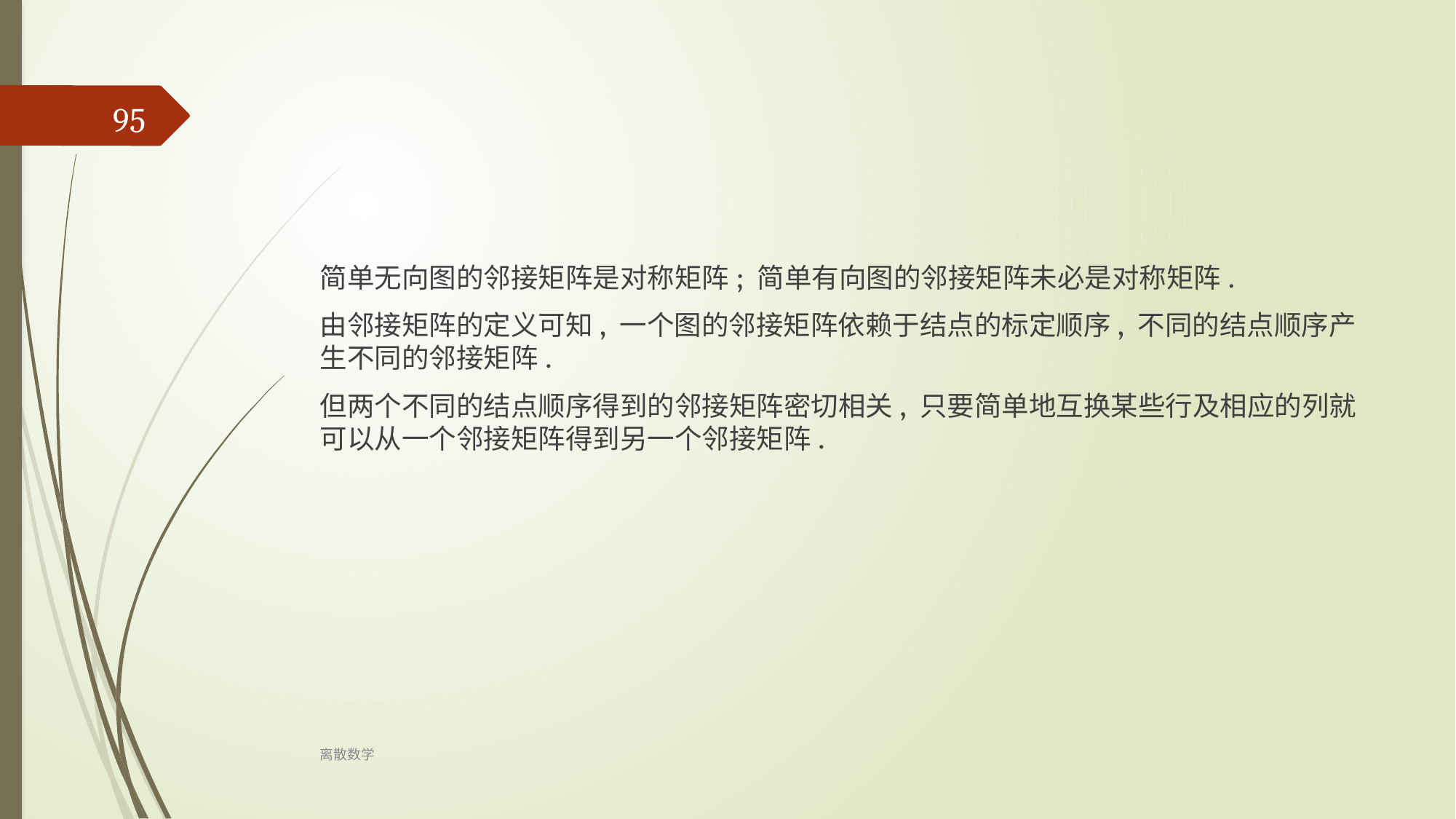

95
简单无向图的邻接矩阵是对称矩阵; 简单有向图的邻接矩阵未必是对称矩阵.
由邻接矩阵的定义可知, 一个图的邻接矩阵依赖于结点的标定顺序, 不同的结点顺序产生不同的邻接矩阵.
但两个不同的结点顺序得到的邻接矩阵密切相关, 只要简单地互换某些行及相应的列就可以从一个邻接矩阵得到另一个邻接矩阵.
离散数学